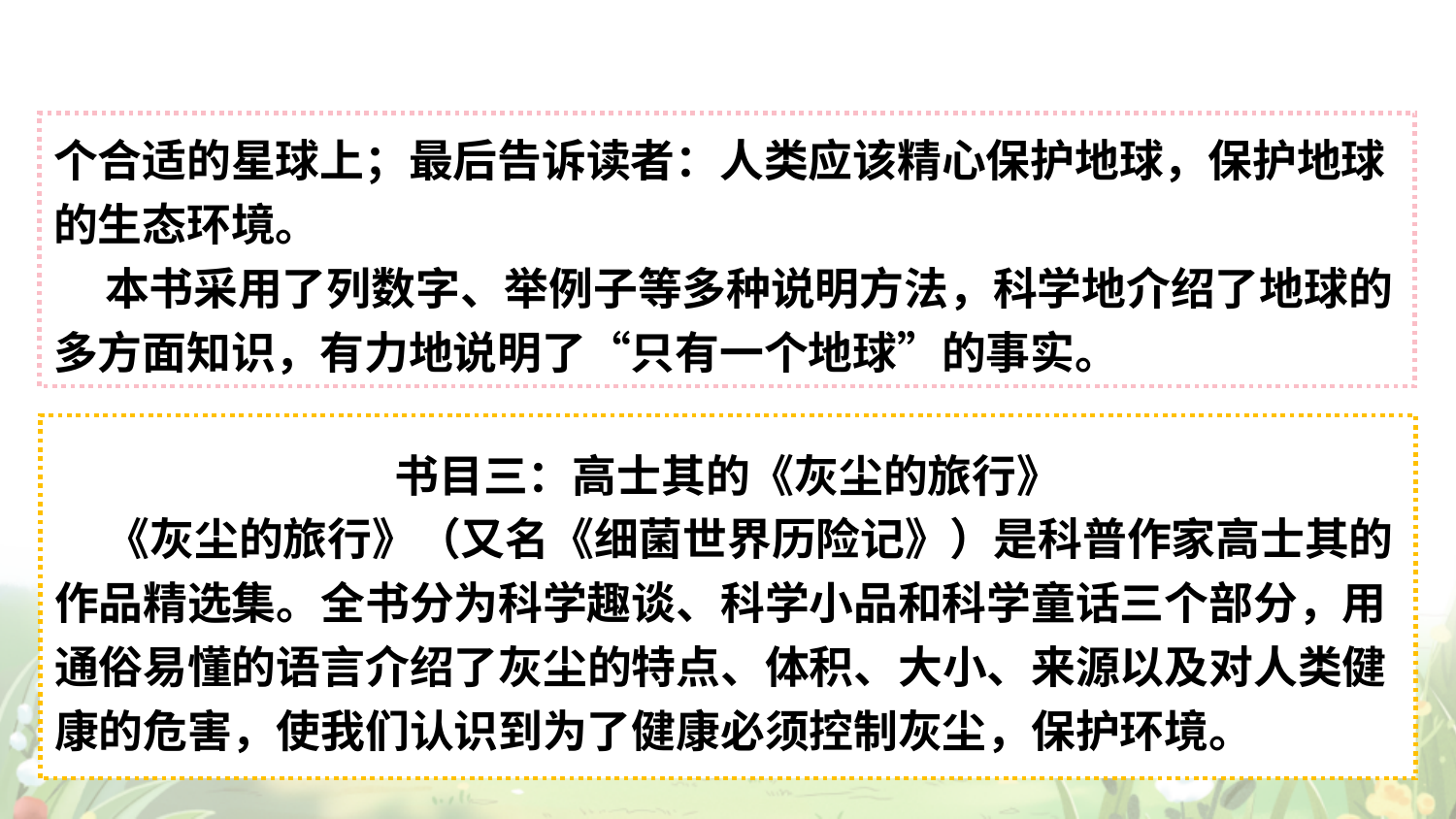

个合适的星球上；最后告诉读者：人类应该精心保护地球，保护地球的生态环境。
    本书采用了列数字、举例子等多种说明方法，科学地介绍了地球的多方面知识，有力地说明了“只有一个地球”的事实。
书目三：高士其的《灰尘的旅行》
    《灰尘的旅行》（又名《细菌世界历险记》）是科普作家高士其的作品精选集。全书分为科学趣谈、科学小品和科学童话三个部分，用通俗易懂的语言介绍了灰尘的特点、体积、大小、来源以及对人类健康的危害，使我们认识到为了健康必须控制灰尘，保护环境。